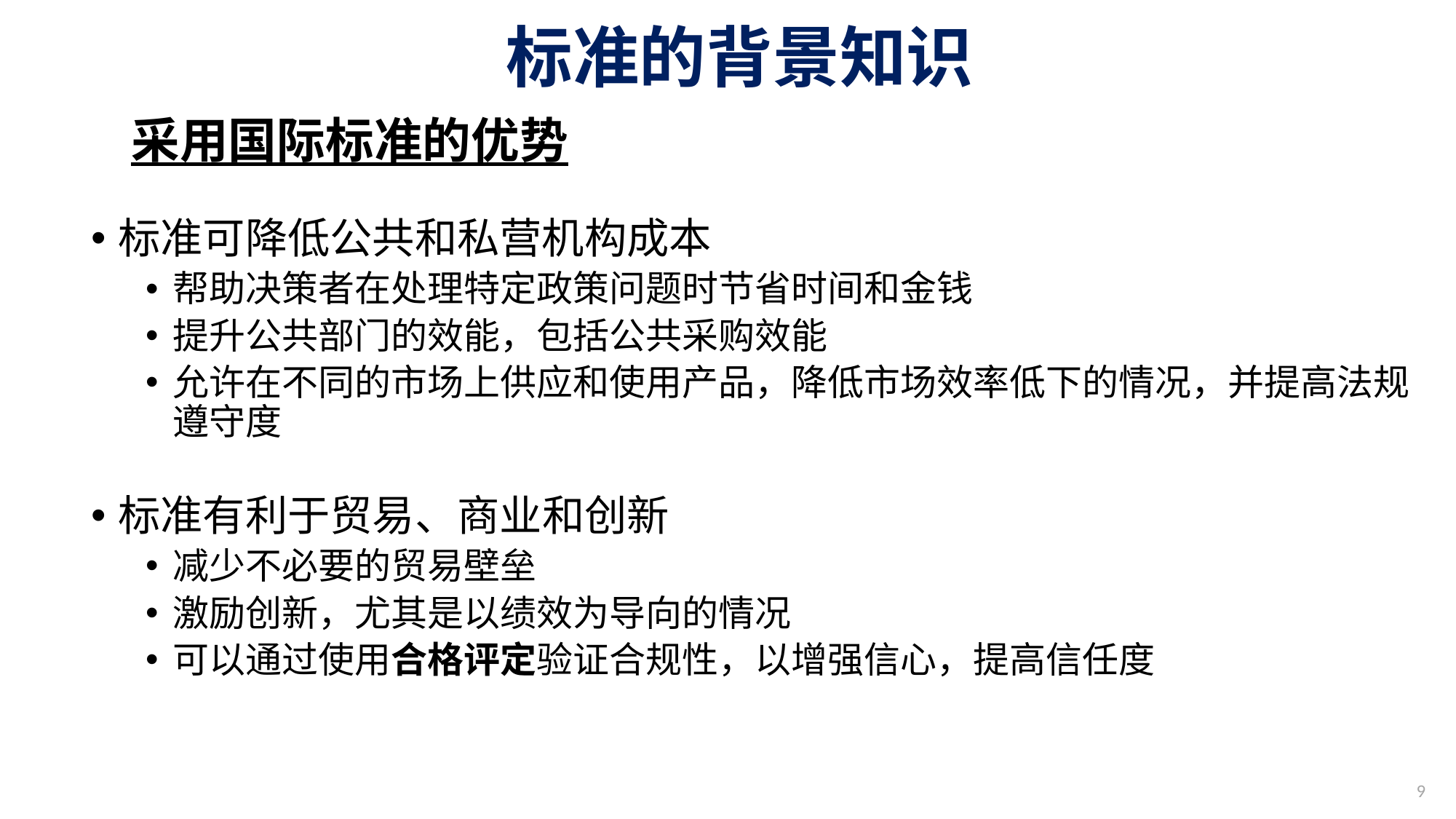

# 标准的背景知识
采用国际标准的优势

标准可降低公共和私营机构成本
帮助决策者在处理特定政策问题时节省时间和金钱
提升公共部门的效能，包括公共采购效能
允许在不同的市场上供应和使用产品，降低市场效率低下的情况，并提高法规遵守度

标准有利于贸易、商业和创新
减少不必要的贸易壁垒
激励创新，尤其是以绩效为导向的情况
可以通过使用合格评定验证合规性，以增强信心，提高信任度
9